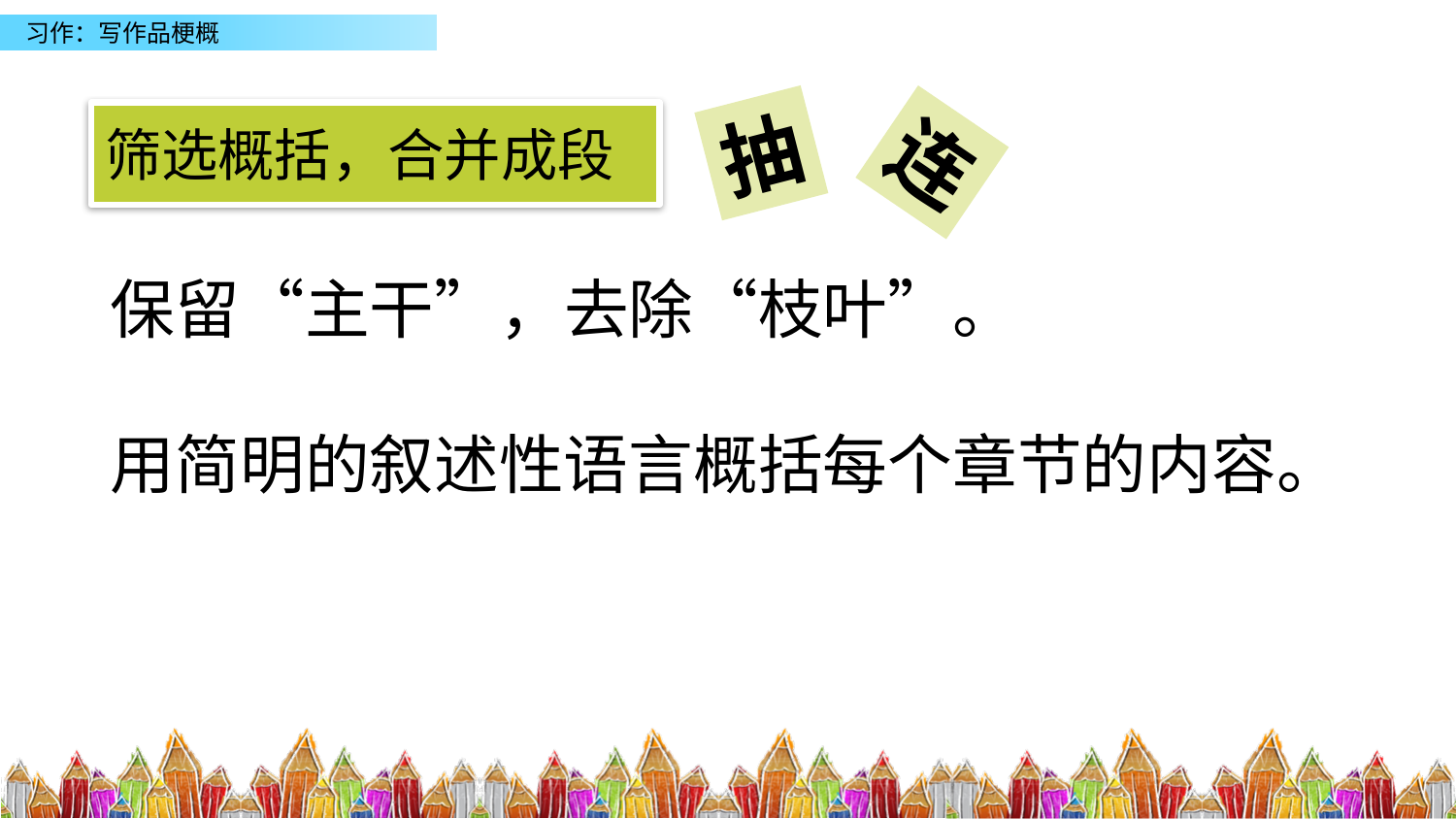

抽
筛选概括，合并成段
连
保留“主干”，去除“枝叶”。

用简明的叙述性语言概括每个章节的内容。